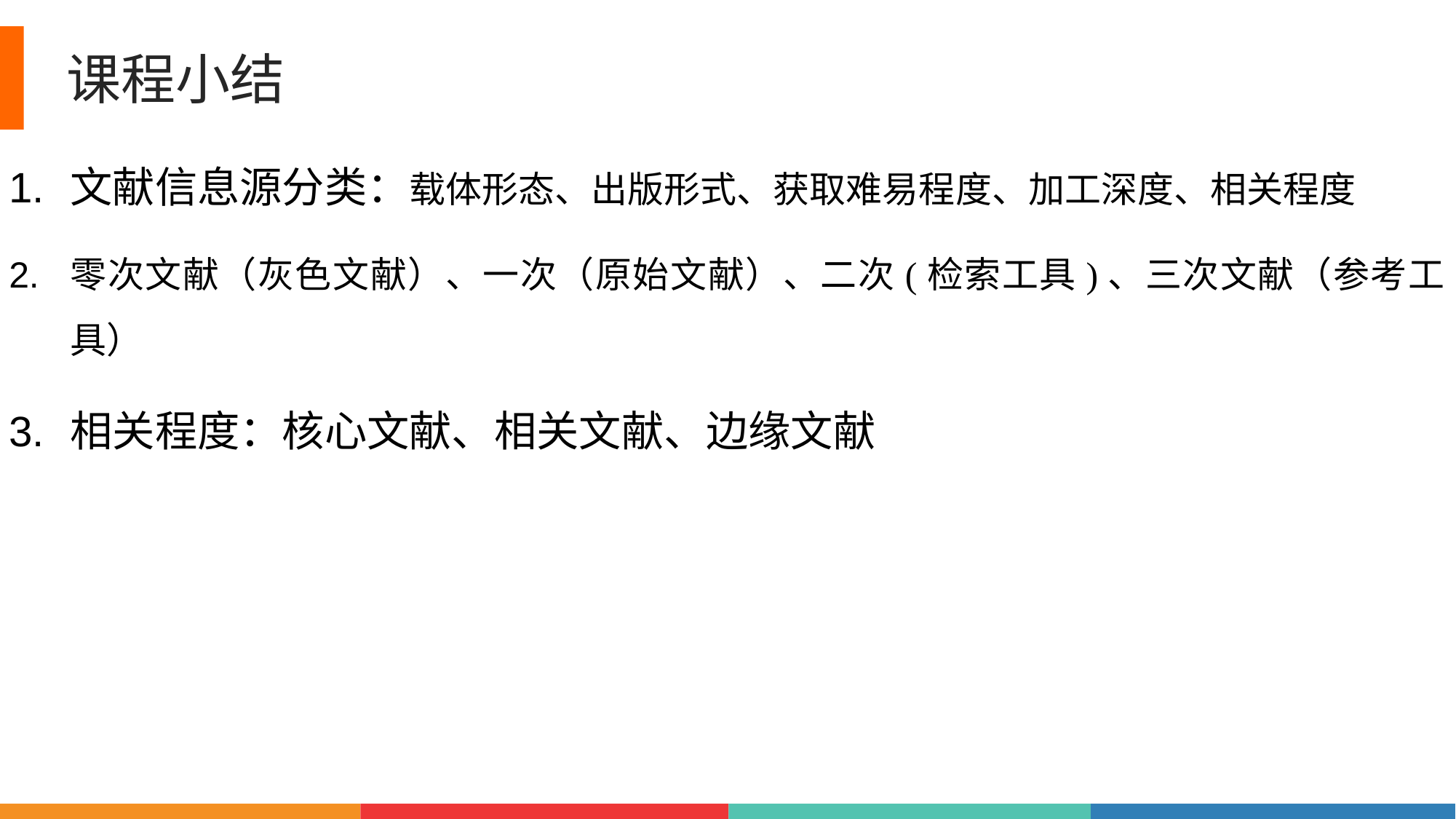

课程小结
文献信息源分类：载体形态、出版形式、获取难易程度、加工深度、相关程度
零次文献（灰色文献）、一次（原始文献）、二次(检索工具)、三次文献（参考工具）
相关程度：核心文献、相关文献、边缘文献